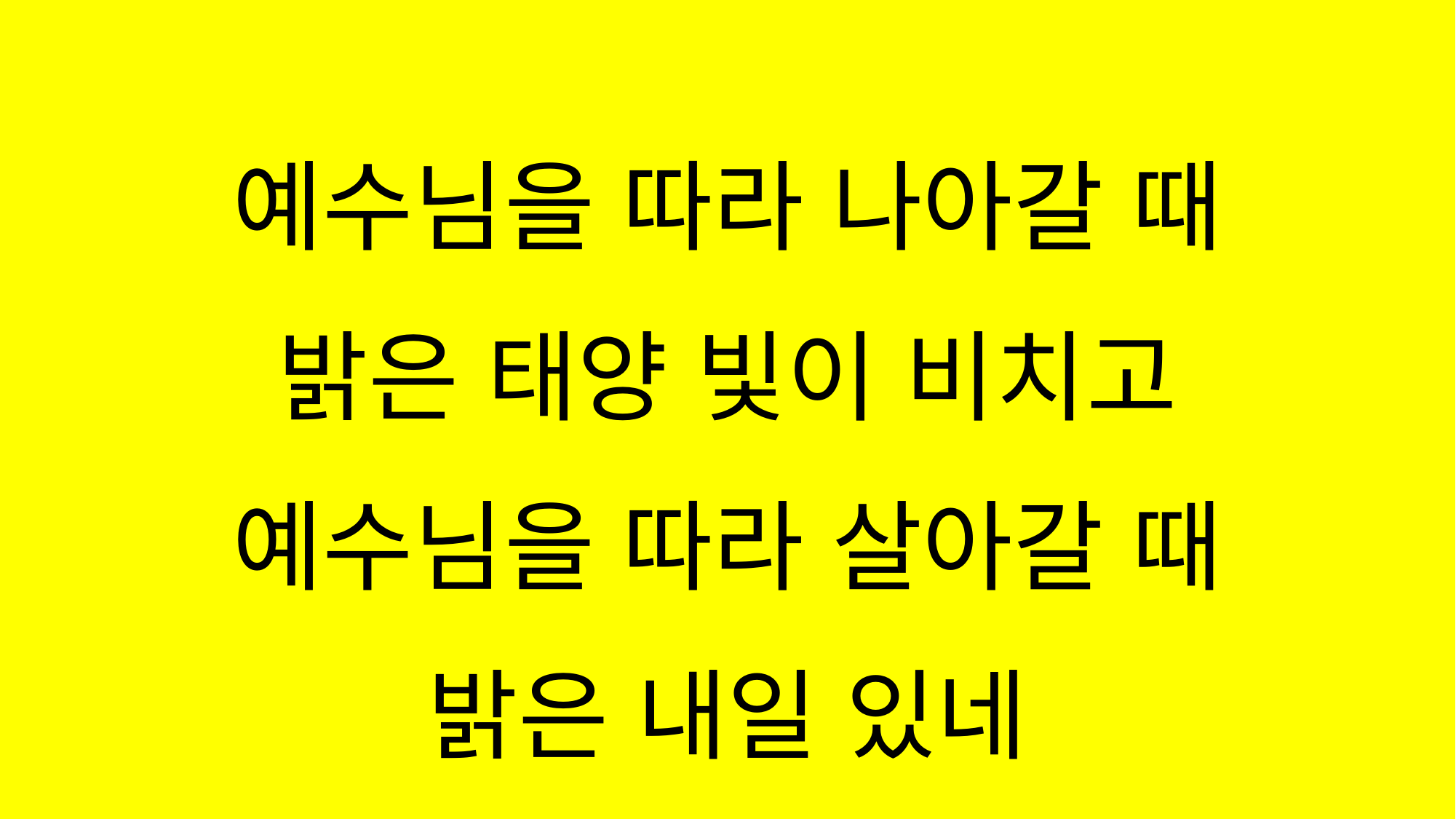

#
예수님을 따라 나아갈 때

밝은 태양 빛이 비치고

예수님을 따라 살아갈 때

밝은 내일 있네